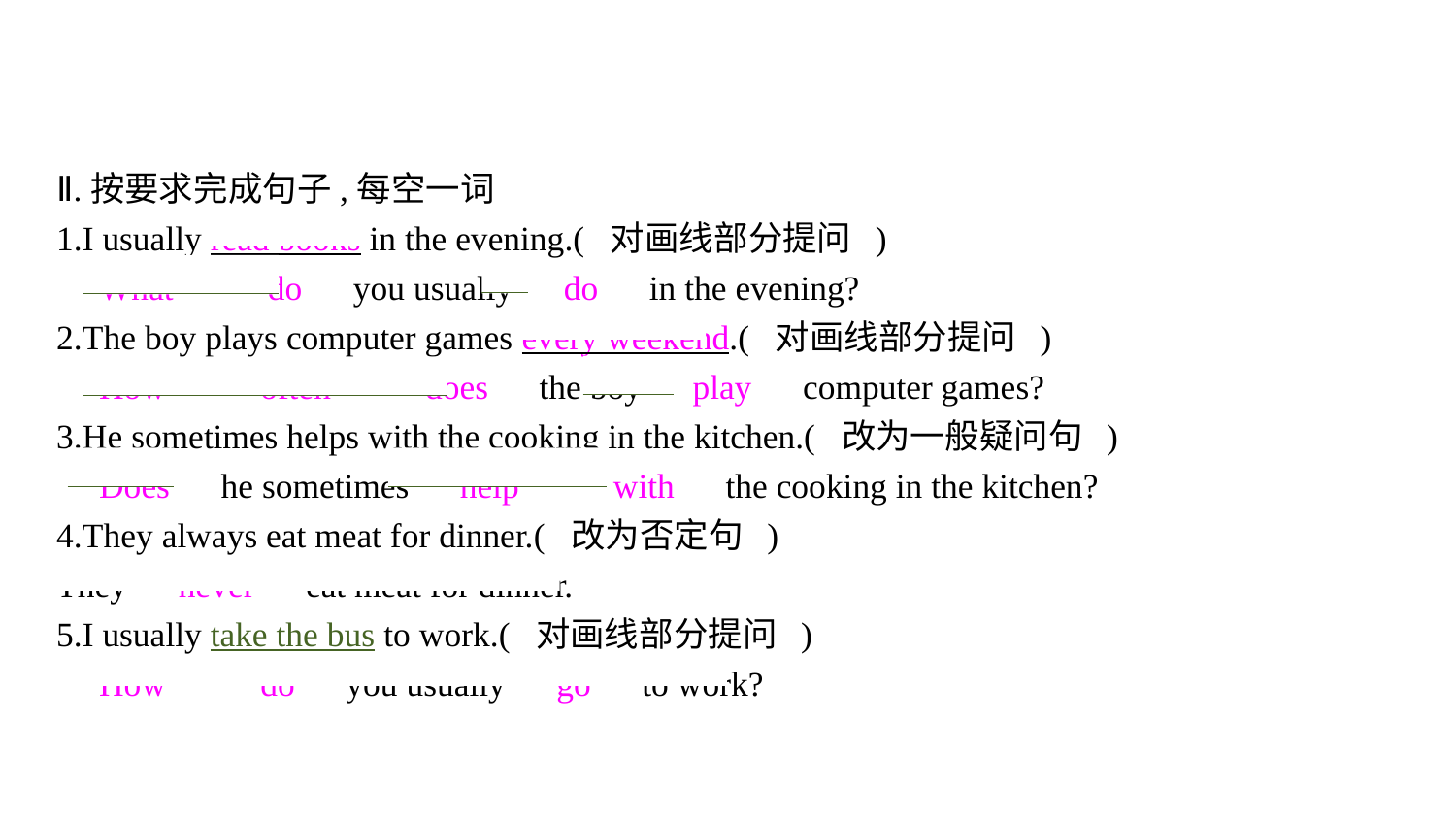

Ⅱ.按要求完成句子,每空一词
1.I usually read books in the evening.(  对画线部分提问  )
　What　 　do　you usually　do　in the evening?
2.The boy plays computer games every weekend.(  对画线部分提问  )
　How　 　often　 　does　the boy　play　computer games?
3.He sometimes helps with the cooking in the kitchen.(  改为一般疑问句  )
　Does　he sometimes　help　 　with　the cooking in the kitchen?
4.They always eat meat for dinner.(  改为否定句  )
They　never　eat meat for dinner.
5.I usually take the bus to work.(  对画线部分提问  )
　How　 　do　you usually　go　to work?